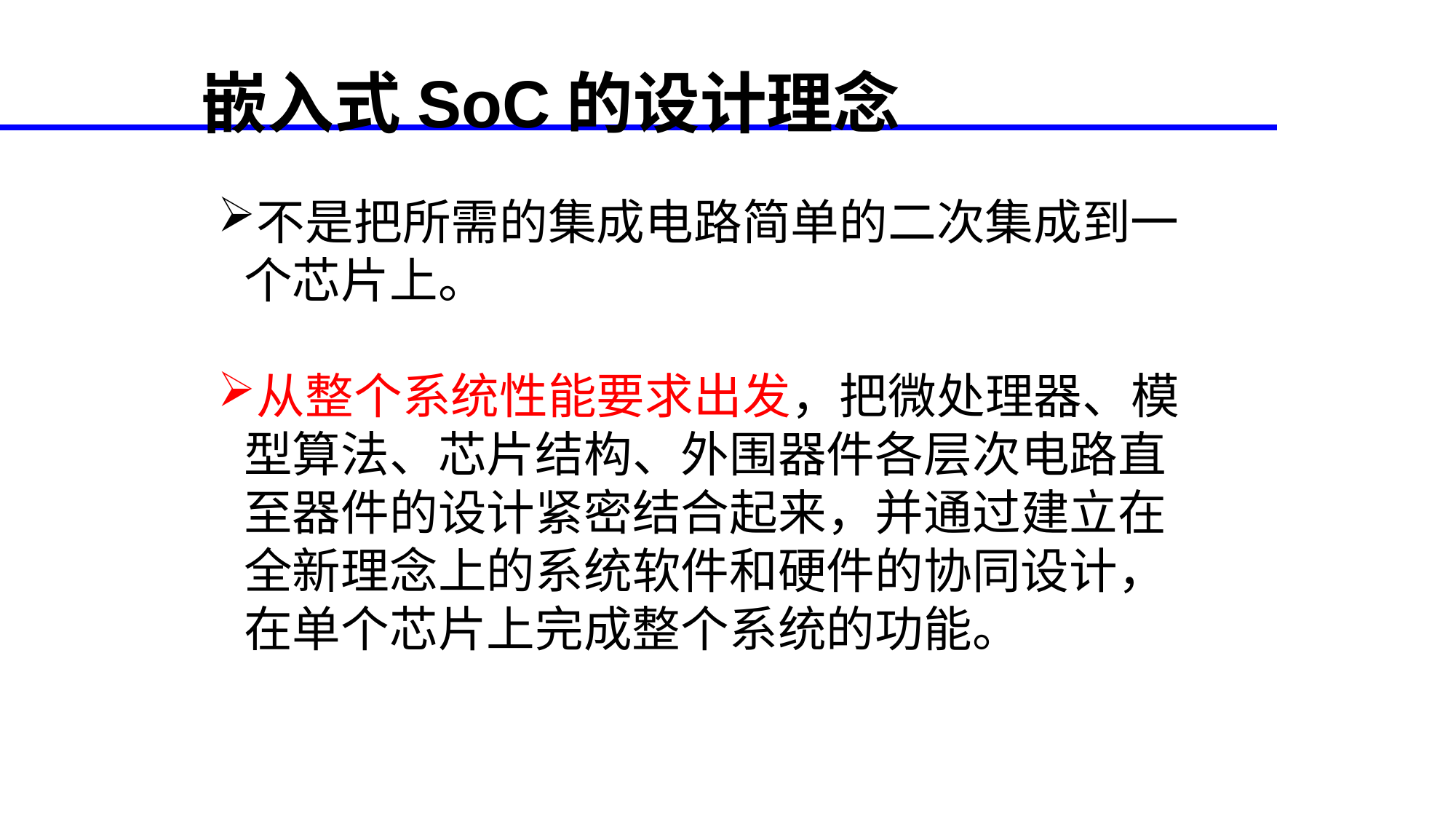

嵌入式SoC的设计理念
不是把所需的集成电路简单的二次集成到一个芯片上。

从整个系统性能要求出发，把微处理器、模型算法、芯片结构、外围器件各层次电路直至器件的设计紧密结合起来，并通过建立在全新理念上的系统软件和硬件的协同设计，在单个芯片上完成整个系统的功能。
20